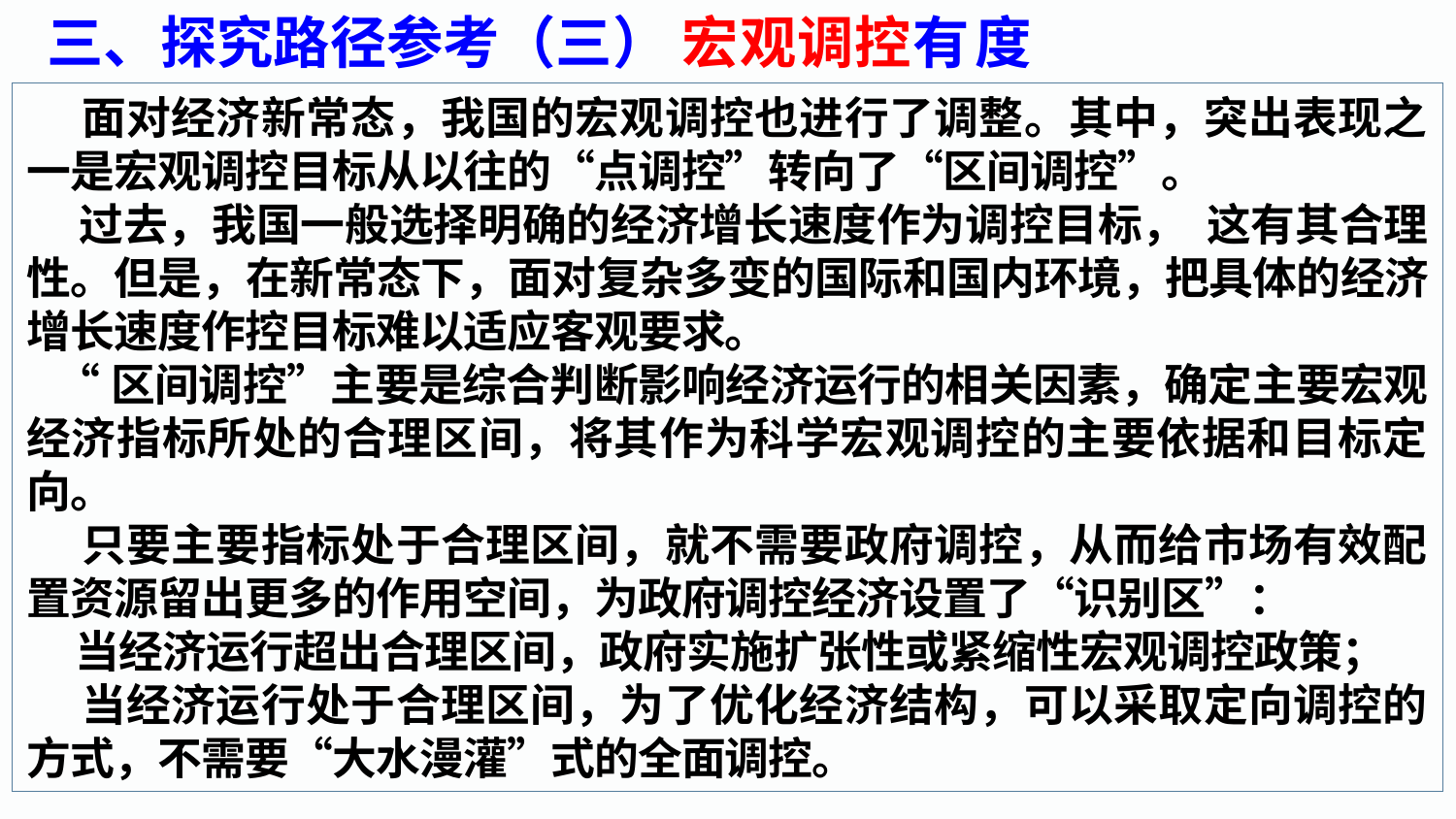

三、探究路径参考（三） 宏观调控有度
    面对经济新常态，我国的宏观调控也进行了调整。其中，突出表现之一是宏观调控目标从以往的“点调控”转向了“区间调控”。
    过去，我国一般选择明确的经济增长速度作为调控目标，  这有其合理性。但是，在新常态下，面对复杂多变的国际和国内环境，把具体的经济增长速度作控目标难以适应客观要求。
   “区间调控”主要是综合判断影响经济运行的相关因素，确定主要宏观经济指标所处的合理区间，将其作为科学宏观调控的主要依据和目标定向。
    只要主要指标处于合理区间，就不需要政府调控，从而给市场有效配置资源留出更多的作用空间，为政府调控经济设置了“识别区”：
    当经济运行超出合理区间，政府实施扩张性或紧缩性宏观调控政策；
    当经济运行处于合理区间，为了优化经济结构，可以采取定向调控的方式，不需要“大水漫灌”式的全面调控。